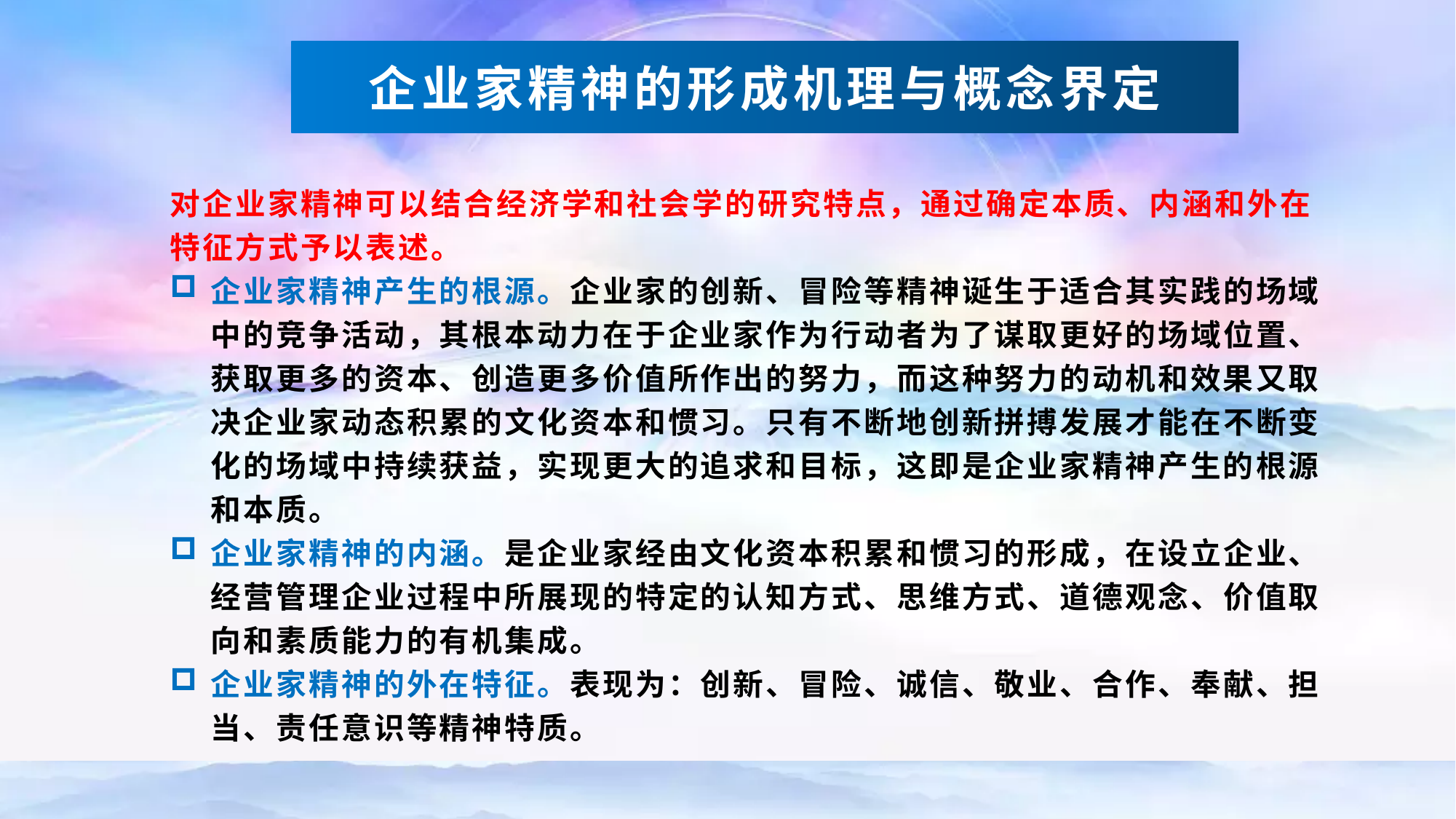

企业家精神的形成机理与概念界定
对企业家精神可以结合经济学和社会学的研究特点，通过确定本质、内涵和外在特征方式予以表述。
企业家精神产生的根源。企业家的创新、冒险等精神诞生于适合其实践的场域中的竞争活动，其根本动力在于企业家作为行动者为了谋取更好的场域位置、获取更多的资本、创造更多价值所作出的努力，而这种努力的动机和效果又取决企业家动态积累的文化资本和惯习。只有不断地创新拼搏发展才能在不断变化的场域中持续获益，实现更大的追求和目标，这即是企业家精神产生的根源和本质。
企业家精神的内涵。是企业家经由文化资本积累和惯习的形成，在设立企业、经营管理企业过程中所展现的特定的认知方式、思维方式、道德观念、价值取向和素质能力的有机集成。
企业家精神的外在特征。表现为：创新、冒险、诚信、敬业、合作、奉献、担当、责任意识等精神特质。

30